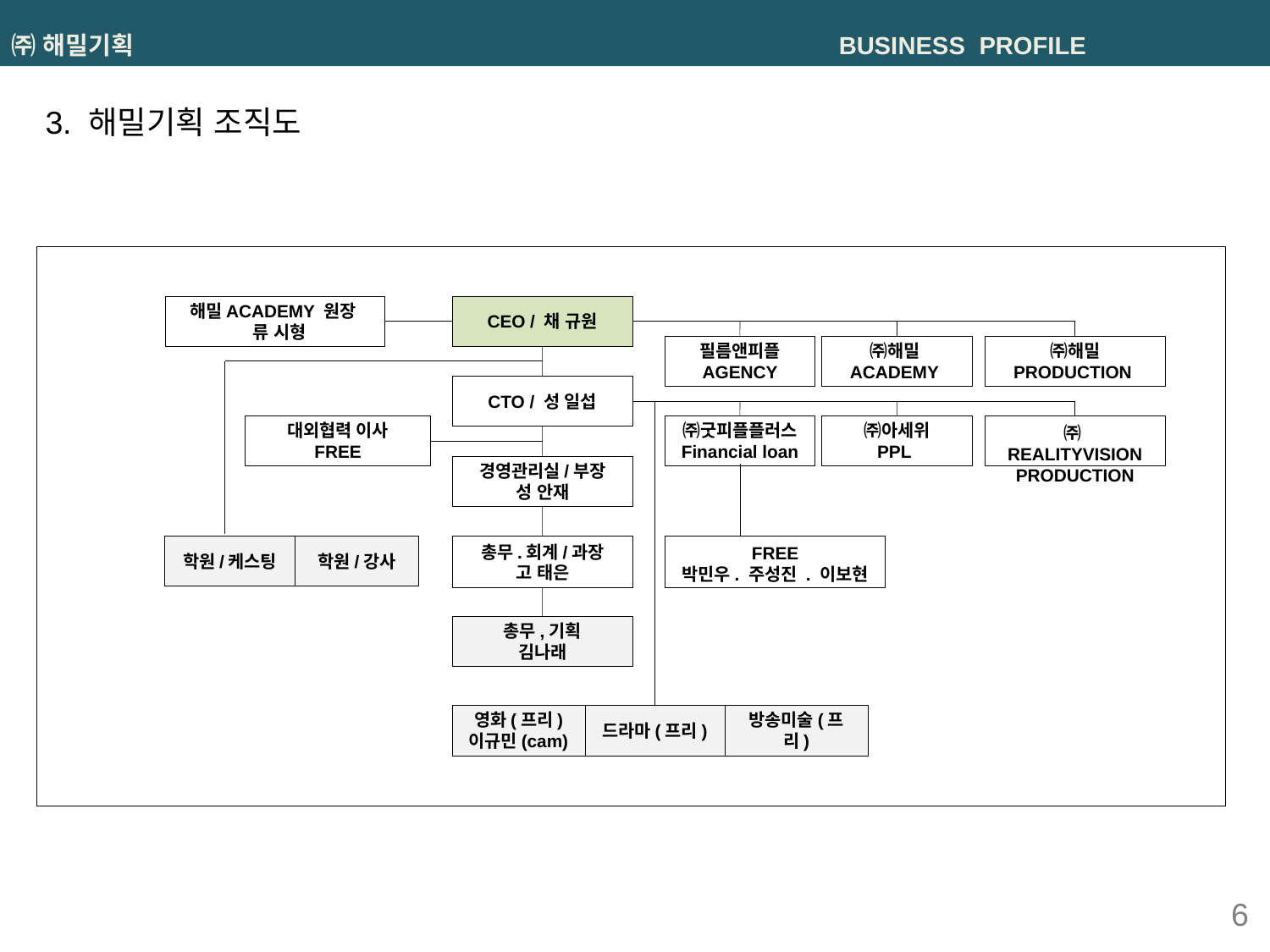

# ㈜ 해밀기획                                                                                                    BUSINESS  PROFILE
3. 해밀기획 조직도

해밀ACADEMY 원장
 류 시형
CEO / 채 규원
필름앤피플
AGENCY
㈜해밀ACADEMY
㈜해밀
PRODUCTION
CTO / 성 일섭
㈜REALITYVISION
PRODUCTION
대외협력 이사
FREE
㈜굿피플플러스
Financial loan
㈜아세위
PPL
경영관리실/부장
성 안재
FREE
박민우. 주성진 . 이보현

학원/케스팅
학원/강사
총무.회계/과장
고 태은
총무,기획
김나래
영화(프리)
이규민(cam)
드라마(프리)
방송미술(프리)
6